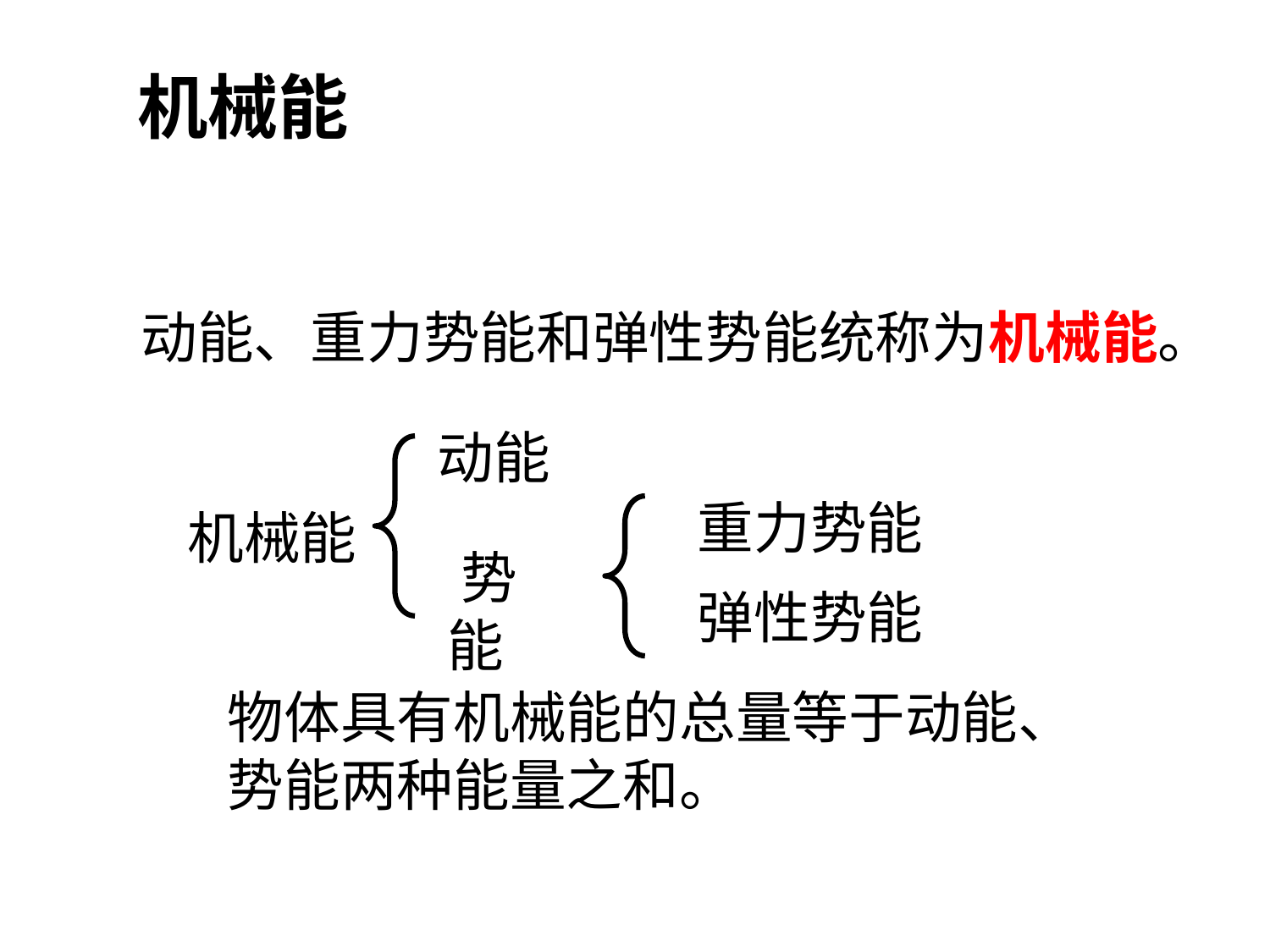

机械能
﻿动能、重力势能和弹性势能统称为机械能。
动能

重力势能
机械能

﻿势能
弹性势能
物体具有机械能的总量等于动能、势能两种能量之和。